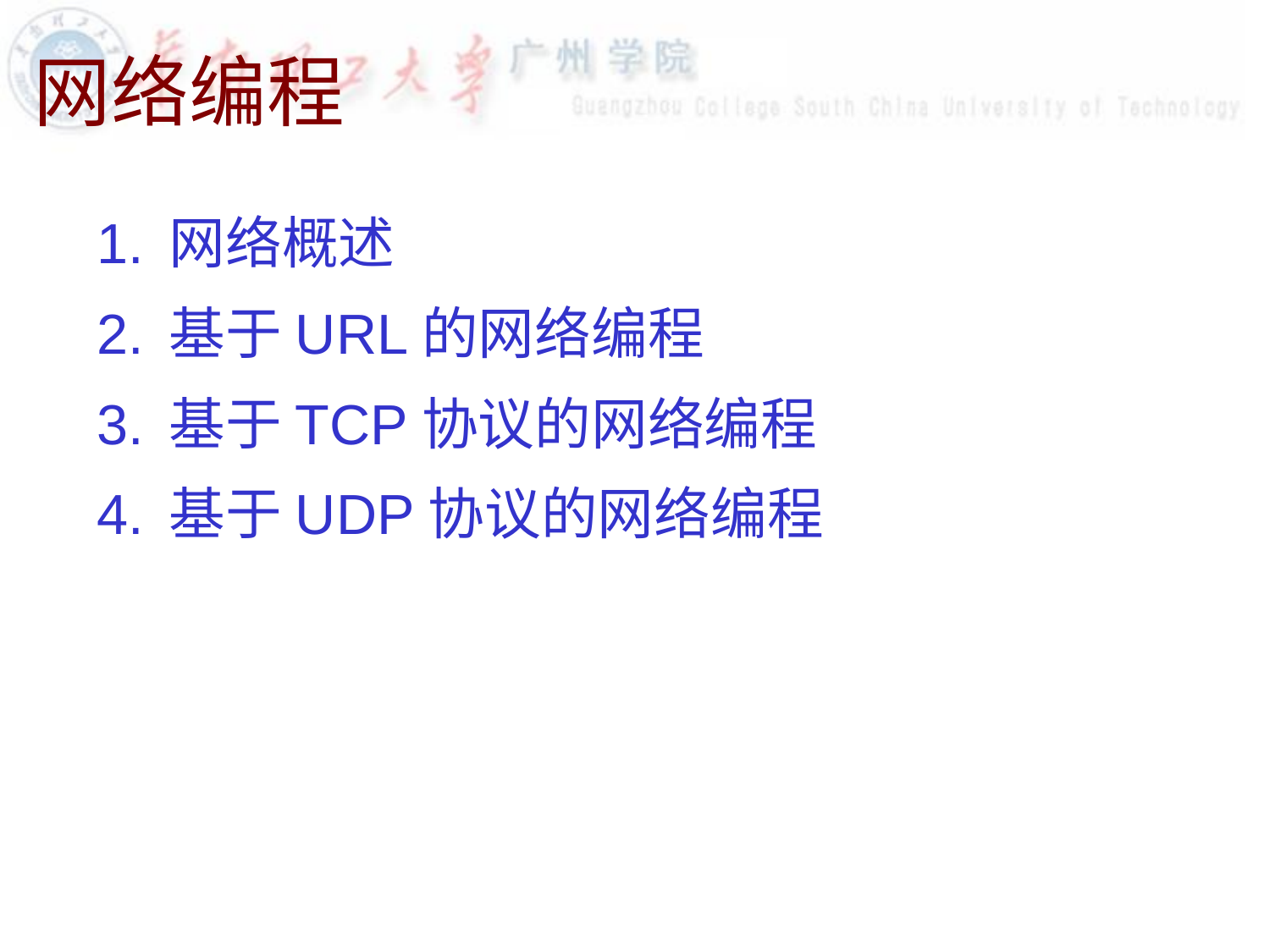

# 网络编程
网络概述
基于URL的网络编程
基于TCP协议的网络编程
基于UDP协议的网络编程